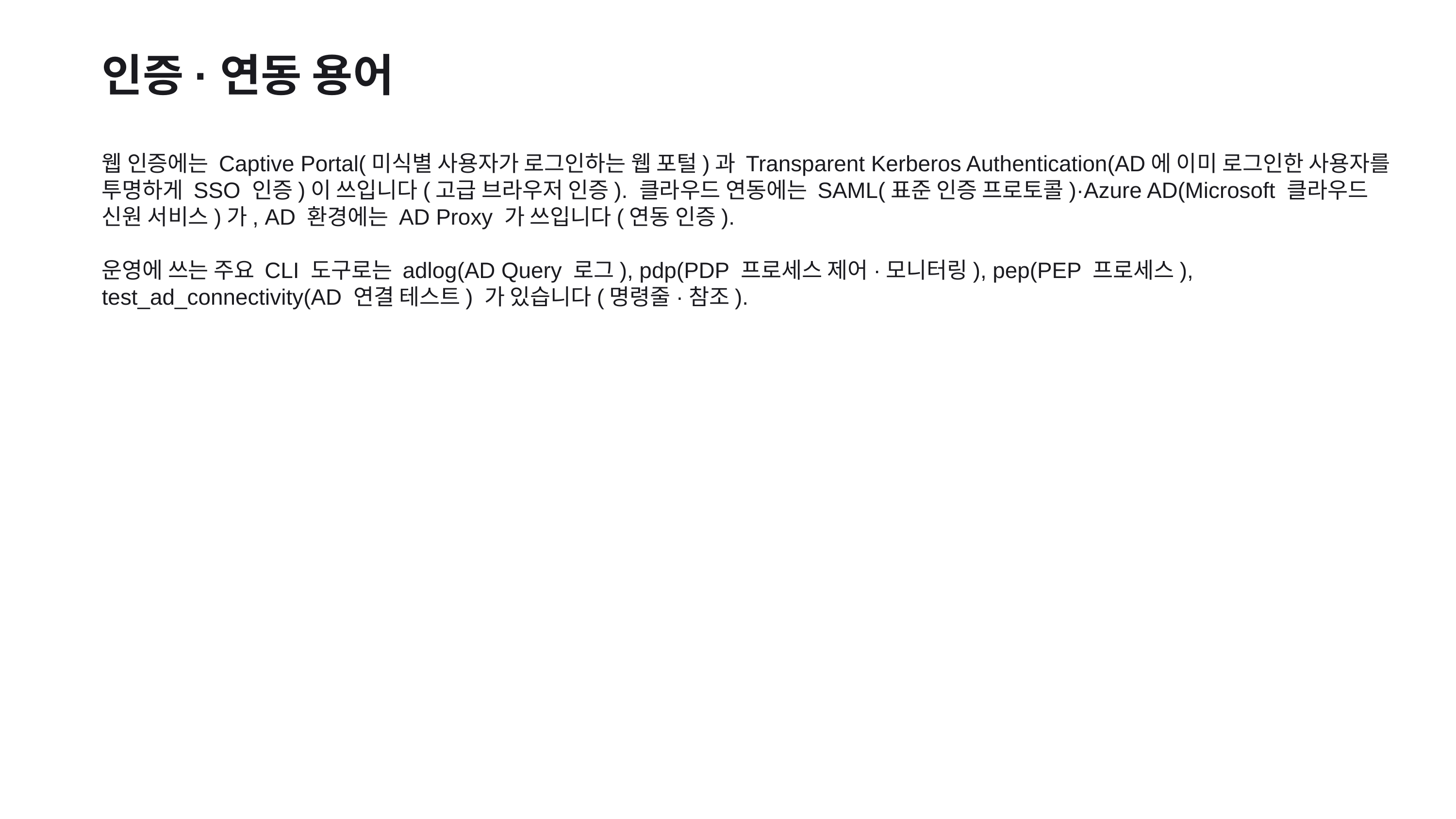

인증·연동 용어
웹 인증에는 Captive Portal(미식별 사용자가 로그인하는 웹 포털)과 Transparent Kerberos Authentication(AD에 이미 로그인한 사용자를 투명하게 SSO 인증)이 쓰입니다(고급 브라우저 인증). 클라우드 연동에는 SAML(표준 인증 프로토콜)·Azure AD(Microsoft 클라우드 신원 서비스)가, AD 환경에는 AD Proxy 가 쓰입니다(연동 인증).

운영에 쓰는 주요 CLI 도구로는 adlog(AD Query 로그), pdp(PDP 프로세스 제어·모니터링), pep(PEP 프로세스), test_ad_connectivity(AD 연결 테스트) 가 있습니다(명령줄·참조).